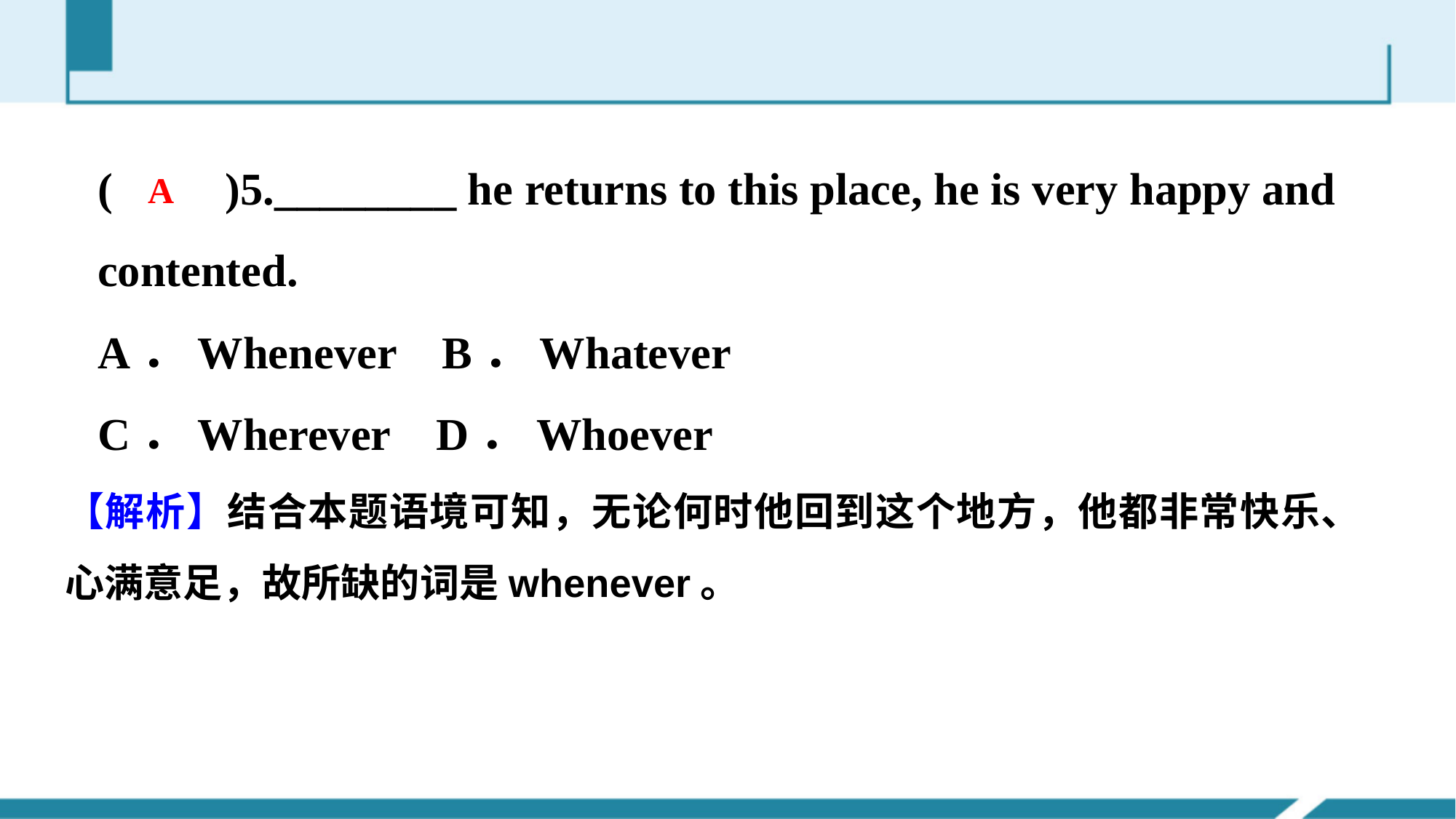

(　　)5.________ he returns to this place, he is very happy and contented.
A．Whenever    B．Whatever
C．Wherever    D．Whoever
A
【解析】结合本题语境可知，无论何时他回到这个地方，他都非常快乐、心满意足，故所缺的词是whenever。